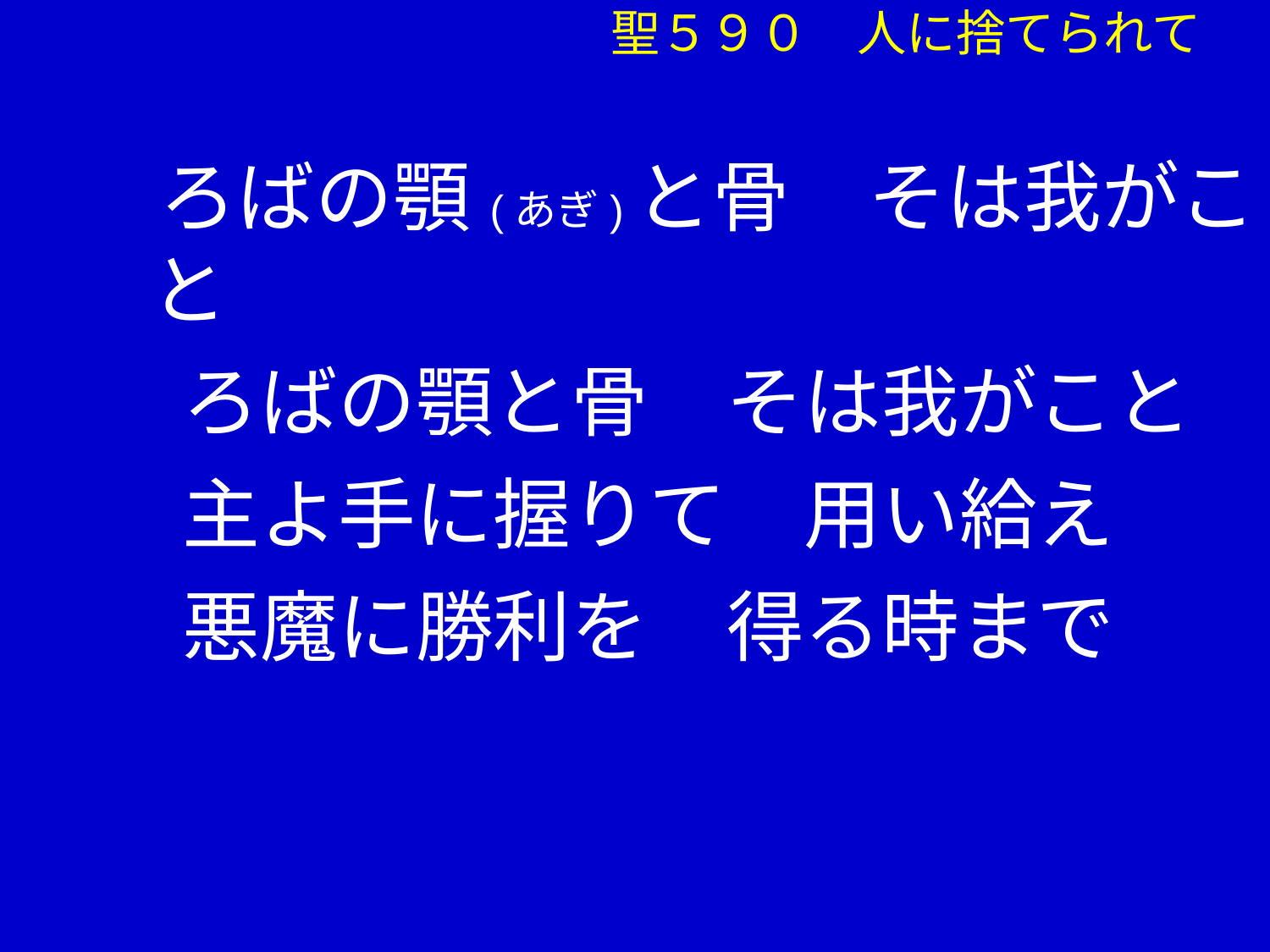

聖５９０　人に捨てられて
  ろばの顎(あぎ)と骨　そは我がこと
　ろばの顎と骨　そは我がこと
　主よ手に握りて　用い給え
　悪魔に勝利を　得る時まで